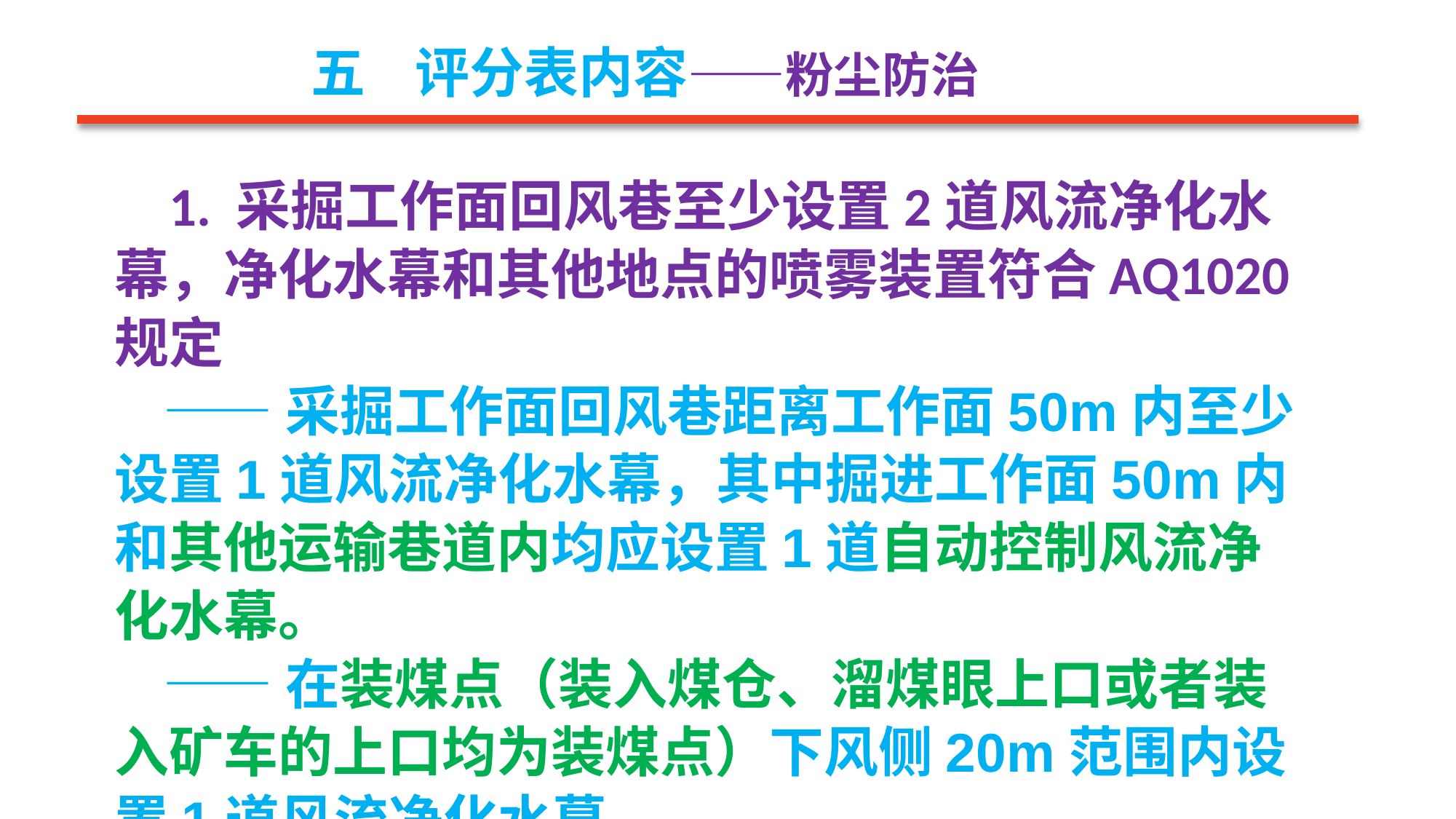

五    评分表内容——粉尘防治

     1. 采掘工作面回风巷至少设置2道风流净化水幕，净化水幕和其他地点的喷雾装置符合AQ1020规定
    ——采掘工作面回风巷距离工作面50m内至少设置1道风流净化水幕，其中掘进工作面50m内和其他运输巷道内均应设置1道自动控制风流净化水幕。
    ——在装煤点（装入煤仓、溜煤眼上口或者装入矿车的上口均为装煤点）下风侧20m范围内设置1道风流净化水幕。